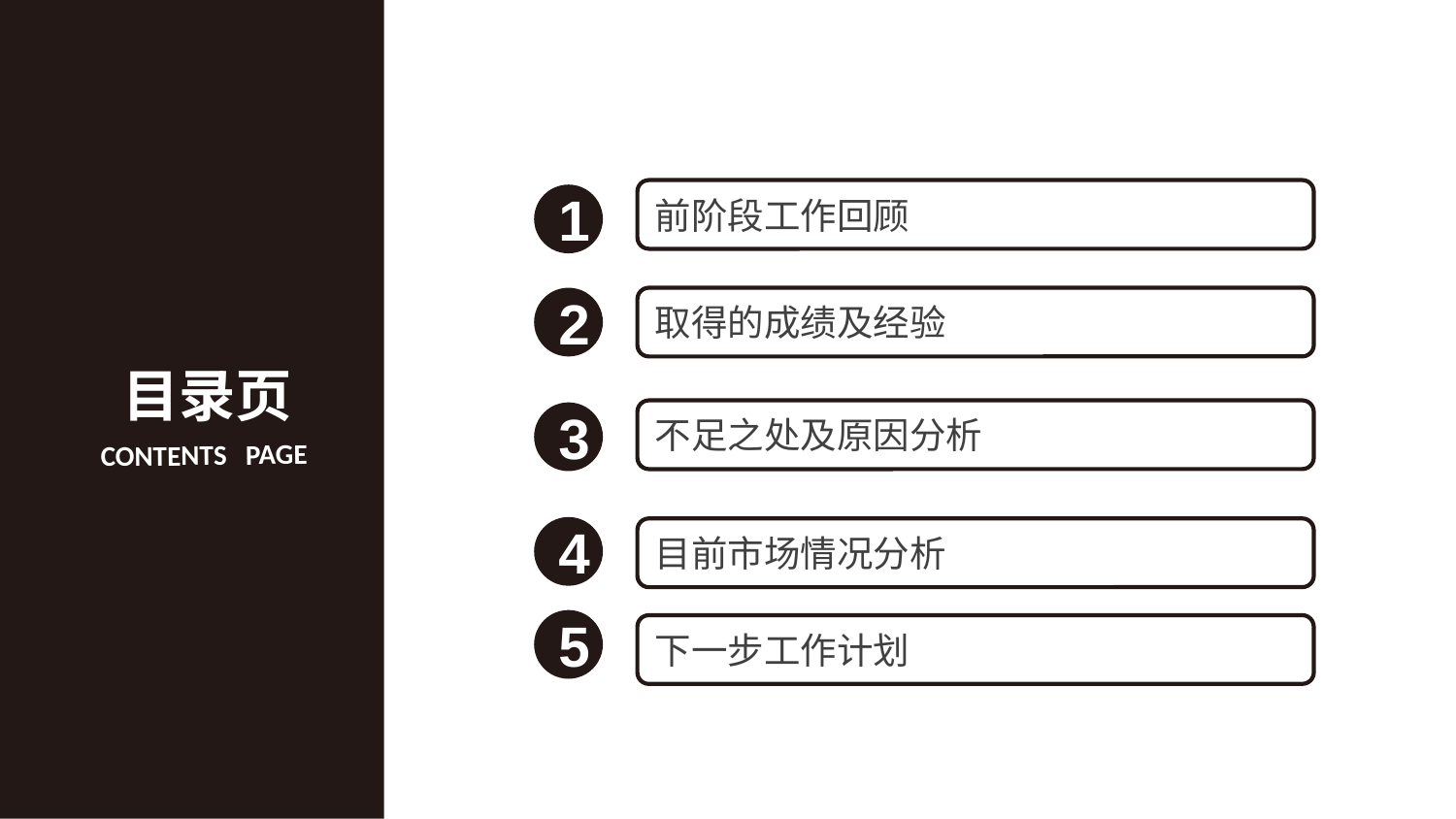

前阶段工作回顾
1
2
取得的成绩及经验
目录页
不足之处及原因分析
3
CONTENTS   PAGE
4
目前市场情况分析
5
下一步工作计划